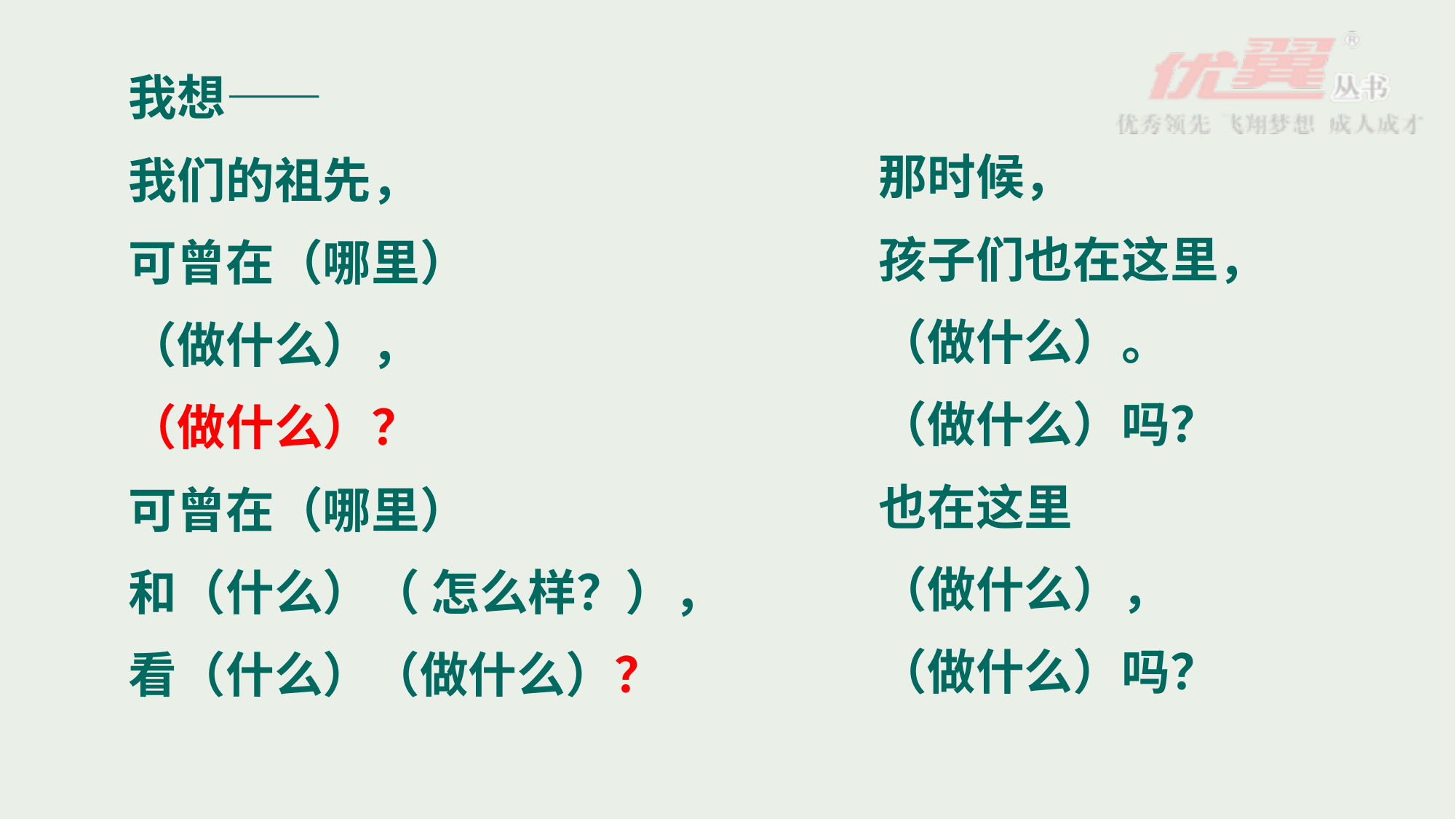

我想——
我们的祖先，
可曾在（哪里）
（做什么），
（做什么）？
可曾在（哪里）
和（什么）（ 怎么样？），
看（什么）（做什么）？

那时候，
孩子们也在这里，
（做什么）。
（做什么）吗？
也在这里
（做什么），
（做什么）吗？